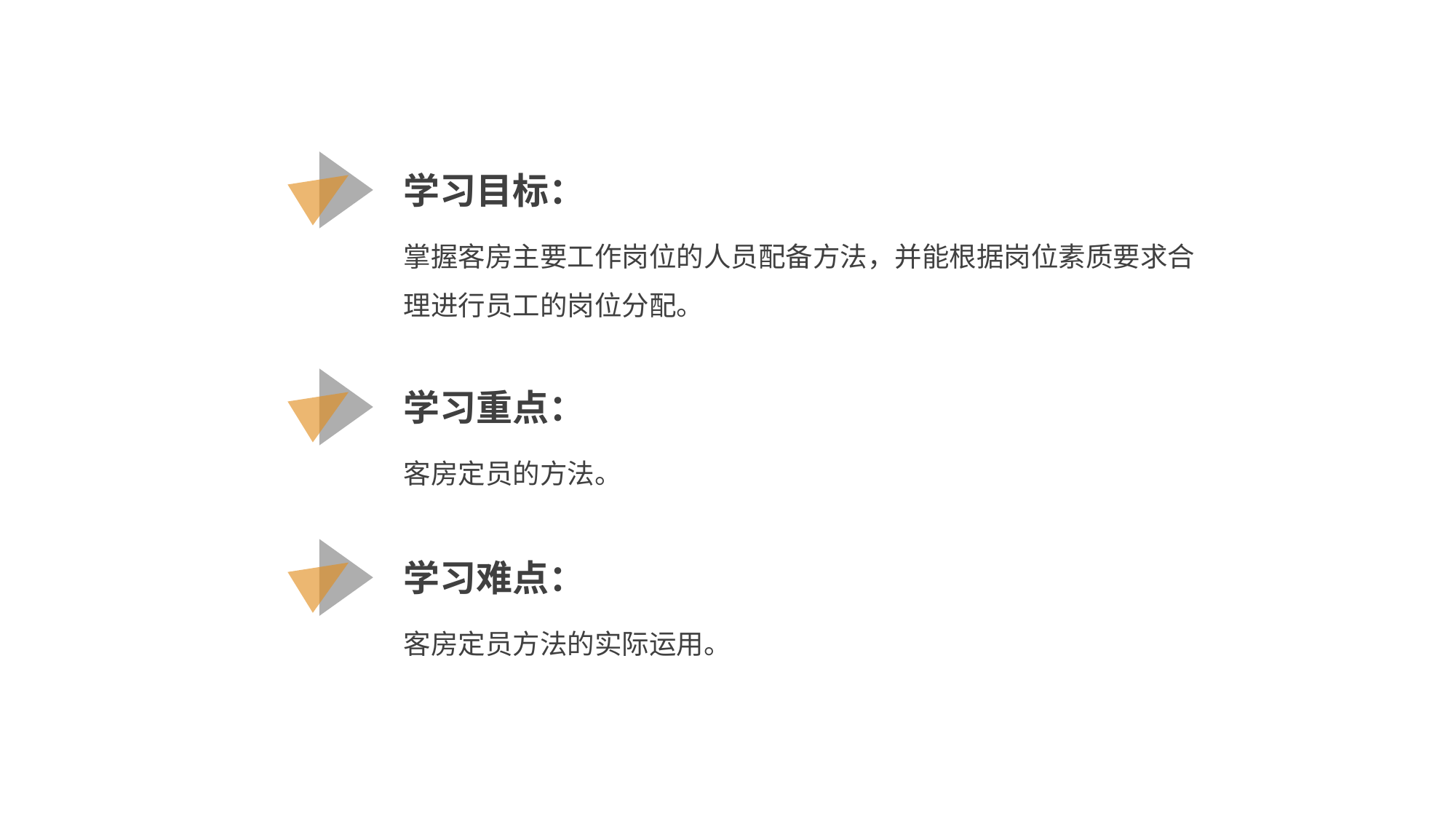

学习目标：
掌握客房主要工作岗位的人员配备方法，并能根据岗位素质要求合理进行员工的岗位分配。

学习重点：
客房定员的方法。

学习难点：
客房定员方法的实际运用。